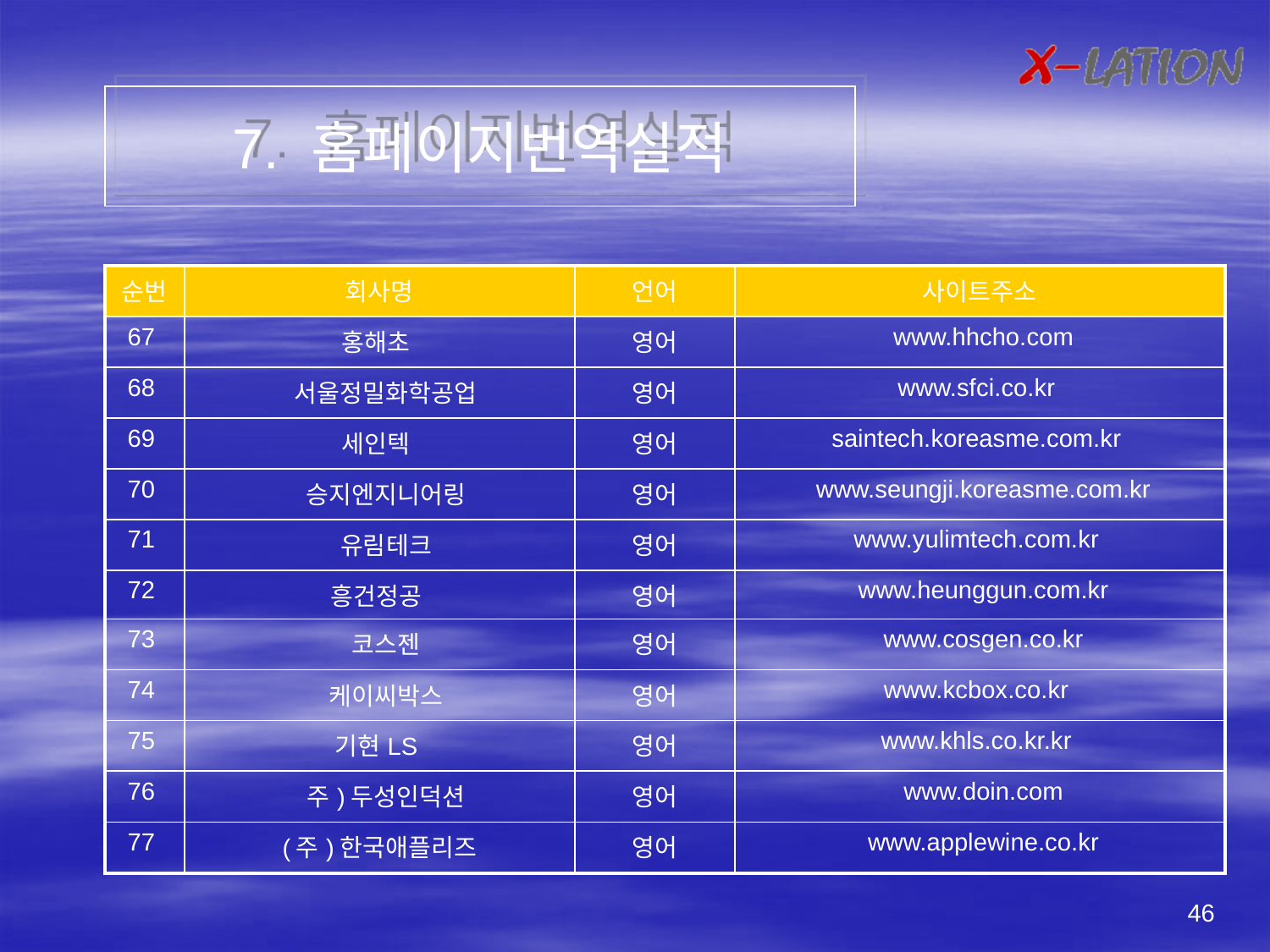

7. 홈페이지번역실적
| 순번 | 회사명 | 언어 | 사이트주소 |
| --- | --- | --- | --- |
| 67 | 홍해초 | 영어 | www.hhcho.com |
| 68 | 서울정밀화학공업 | 영어 | www.sfci.co.kr |
| 69 | 세인텍 | 영어 | saintech.koreasme.com.kr |
| 70 | 승지엔지니어링 | 영어 | www.seungji.koreasme.com.kr |
| 71 | 유림테크 | 영어 | www.yulimtech.com.kr |
| 72 | 흥건정공 | 영어 | www.heunggun.com.kr |
| 73 | 코스젠 | 영어 | www.cosgen.co.kr |
| 74 | 케이씨박스 | 영어 | www.kcbox.co.kr |
| 75 | 기현LS | 영어 | www.khls.co.kr.kr |
| 76 | 주)두성인덕션 | 영어 | www.doin.com |
| 77 | (주)한국애플리즈 | 영어 | www.applewine.co.kr |
46